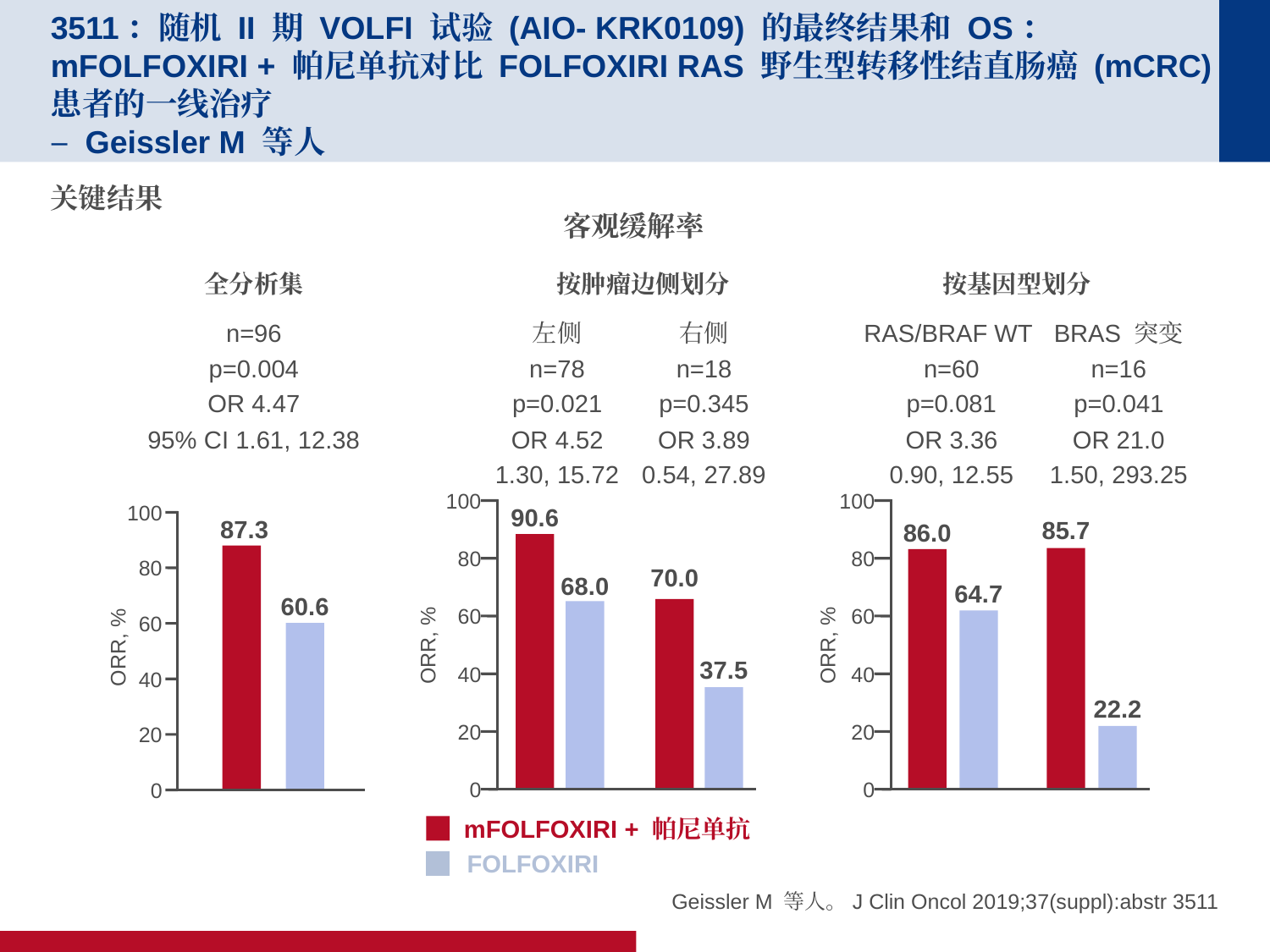

# 3511：随机 II 期 VOLFI 试验 (AIO- KRK0109) 的最终结果和 OS：mFOLFOXIRI + 帕尼单抗对比 FOLFOXIRI RAS 野生型转移性结直肠癌 (mCRC) 患者的一线治疗 – Geissler M 等人
关键结果

客观缓解率
全分析集
按肿瘤边侧划分
按基因型划分
n=96
p=0.004
OR 4.47
95% CI 1.61, 12.38
左侧
n=78
p=0.021
OR 4.52
1.30, 15.72
右侧
n=18
p=0.345
OR 3.89
0.54, 27.89
RAS/BRAF WT
n=60
p=0.081
OR 3.36
0.90, 12.55
BRAS 突变
n=16
p=0.041
OR 21.0
1.50, 293.25
100

80

60

ORR, %
40

20

0

100

80

60

ORR, %
40

20

0

100

80

60

ORR, %
40

20

0

90.6
87.3
85.7
86.0

70.0
68.0
64.7
60.6

37.5

22.2

mFOLFOXIRI + 帕尼单抗

FOLFOXIRI
Geissler M 等人。J Clin Oncol 2019;37(suppl):abstr 3511